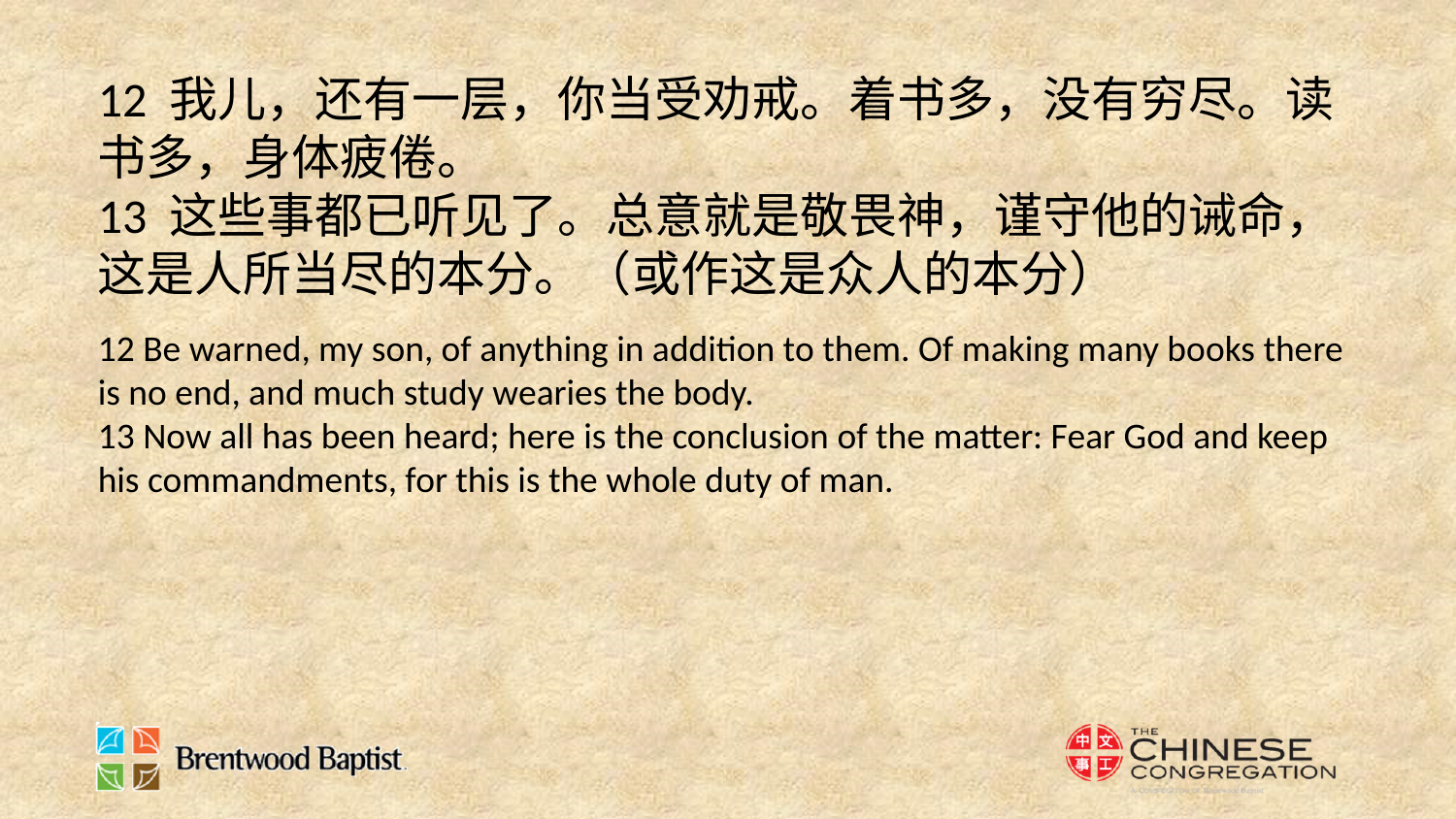

12 我儿，还有一层，你当受劝戒。着书多，没有穷尽。读书多，身体疲倦。
13 这些事都已听见了。总意就是敬畏神，谨守他的诫命，这是人所当尽的本分。（或作这是众人的本分）

12 Be warned, my son, of anything in addition to them. Of making many books there is no end, and much study wearies the body.
13 Now all has been heard; here is the conclusion of the matter: Fear God and keep his commandments, for this is the whole duty of man.